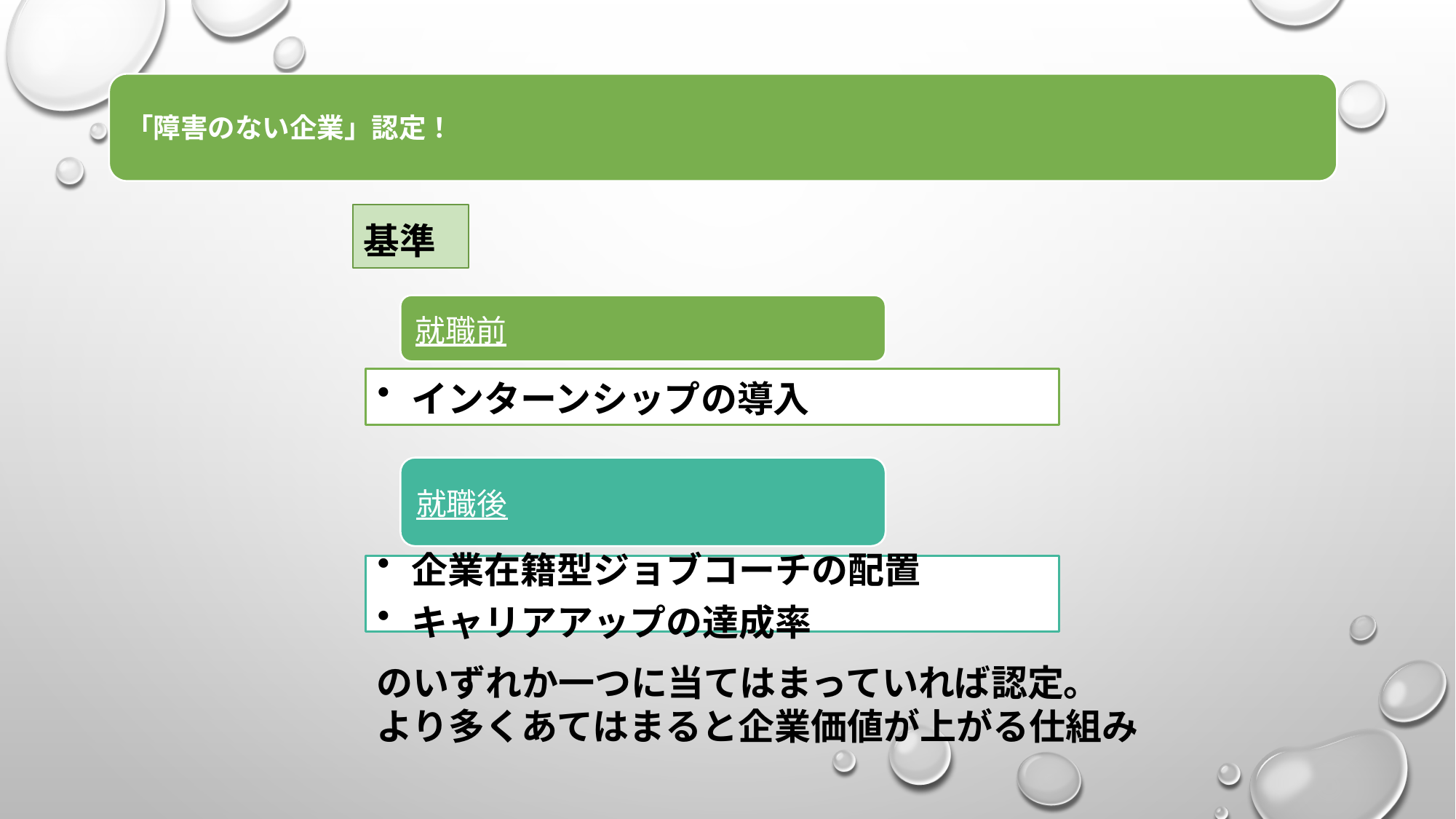

「障害のない企業」認定！
基準

就職前
インターンシップの導入
就職後
企業在籍型ジョブコーチの配置
キャリアアップの達成率
のいずれか一つに当てはまっていれば認定。
より多くあてはまると企業価値が上がる仕組み